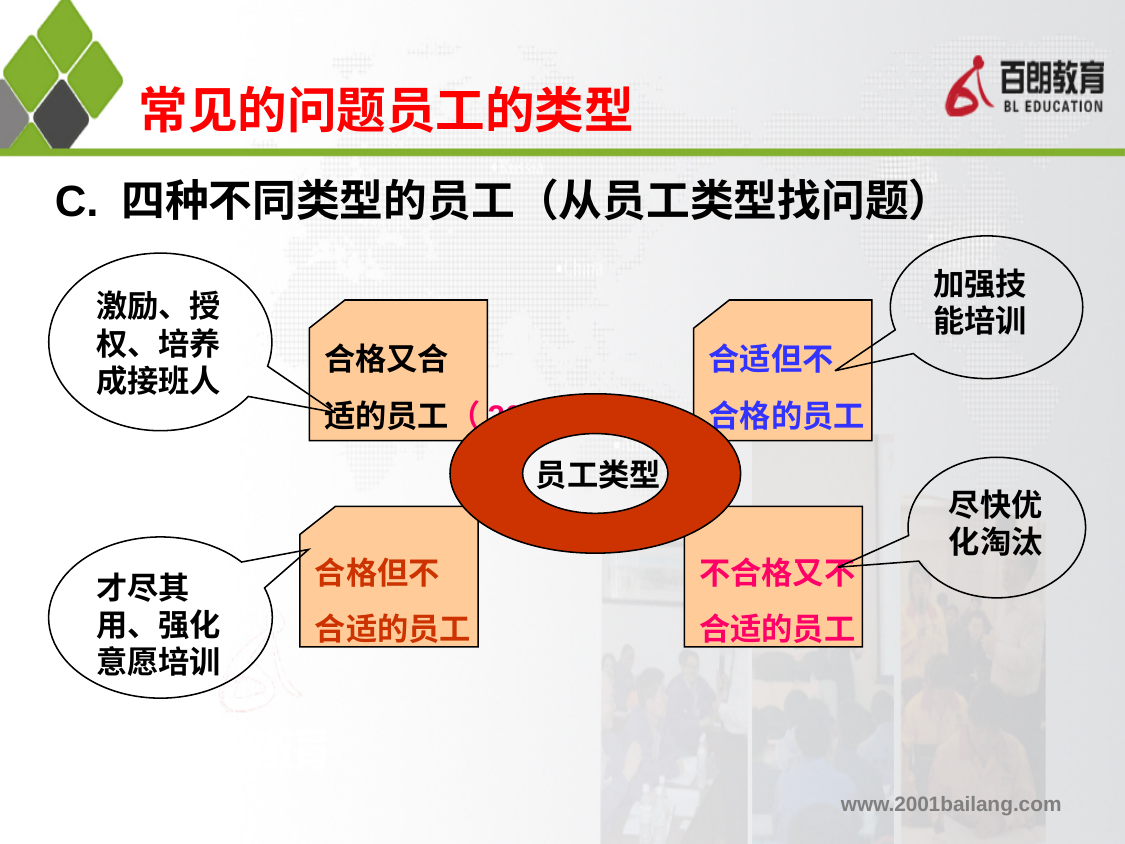

# 常见的问题员工的类型
C. 四种不同类型的员工（从员工类型找问题）
加强技能培训
激励、授权、培养成接班人
合格又合
适的员工（20%）
合适但不
合格的员工
   员工类型
尽快优化淘汰
合格但不
合适的员工
不合格又不
合适的员工
才尽其用、强化意愿培训